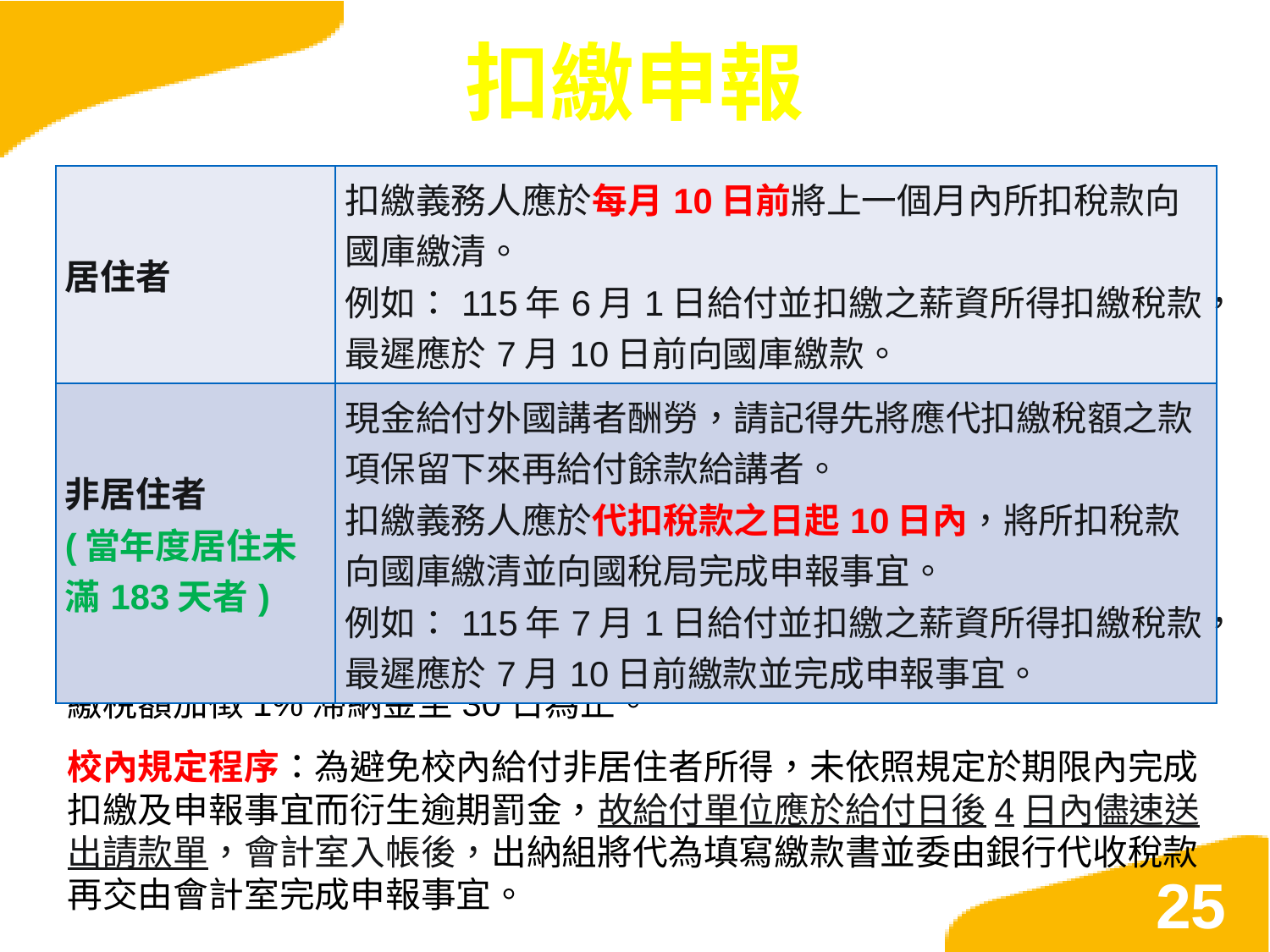

# 扣繳申報

逾期罰則：逾繳納期限(如遇到例假日則順延)繳納者，每逾2日按應扣繳稅額加徴1%滯納金至30日為止。
校內規定程序：為避免校內給付非居住者所得，未依照規定於期限內完成扣繳及申報事宜而衍生逾期罰金，故給付單位應於給付日後4日內儘速送出請款單，會計室入帳後，出納組將代為填寫繳款書並委由銀行代收稅款再交由會計室完成申報事宜。
| 居住者 | 扣繳義務人應於每月10日前將上一個月內所扣稅款向國庫繳清。 例如：115年6月1日給付並扣繳之薪資所得扣繳稅款，最遲應於7月10日前向國庫繳款。 |
| --- | --- |
| 非居住者 (當年度居住未滿183天者) | 現金給付外國講者酬勞，請記得先將應代扣繳稅額之款項保留下來再給付餘款給講者。 扣繳義務人應於代扣稅款之日起10日內，將所扣稅款向國庫繳清並向國稅局完成申報事宜。 例如：115年7月1日給付並扣繳之薪資所得扣繳稅款，最遲應於7月10日前繳款並完成申報事宜。 |
25